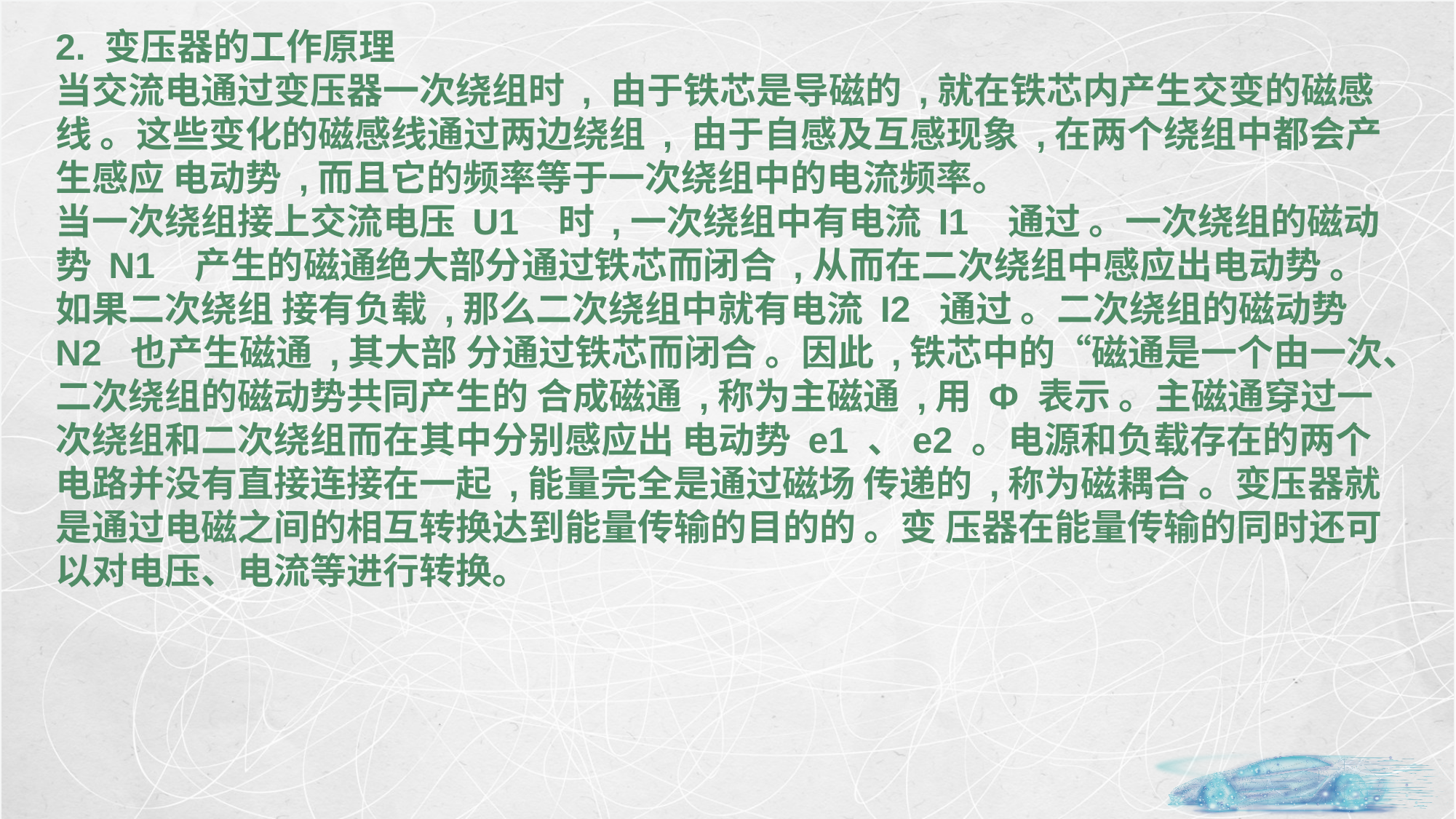

2. 变压器的工作原理
当交流电通过变压器一次绕组时 , 由于铁芯是导磁的 ,就在铁芯内产生交变的磁感 线 。这些变化的磁感线通过两边绕组 , 由于自感及互感现象 ,在两个绕组中都会产生感应 电动势 ,而且它的频率等于一次绕组中的电流频率。
当一次绕组接上交流电压 U1   时 ,一次绕组中有电流 I1   通过 。一次绕组的磁动势 N1   产生的磁通绝大部分通过铁芯而闭合 ,从而在二次绕组中感应出电动势 。如果二次绕组 接有负载 ,那么二次绕组中就有电流 I2  通过 。二次绕组的磁动势 N2  也产生磁通 ,其大部 分通过铁芯而闭合 。因此 ,铁芯中的“磁通是一个由一次、二次绕组的磁动势共同产生的 合成磁通 ,称为主磁通 ,用 Φ 表示 。主磁通穿过一次绕组和二次绕组而在其中分别感应出 电动势 e1 、e2 。电源和负载存在的两个电路并没有直接连接在一起 ,能量完全是通过磁场 传递的 ,称为磁耦合 。变压器就是通过电磁之间的相互转换达到能量传输的目的的 。变 压器在能量传输的同时还可以对电压、电流等进行转换。